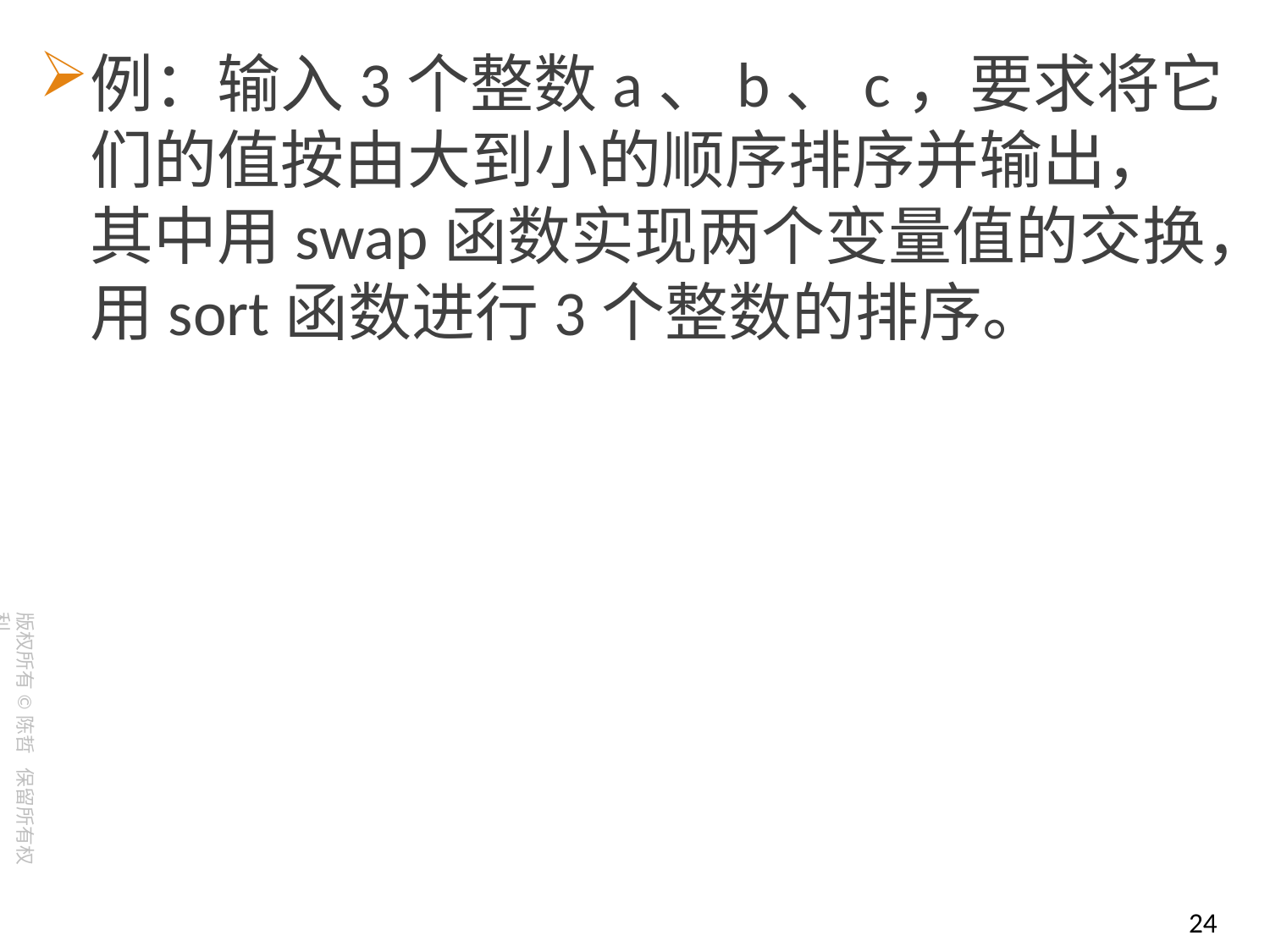

例：输入3个整数a、b、c，要求将它们的值按由大到小的顺序排序并输出，其中用swap函数实现两个变量值的交换，用sort函数进行3个整数的排序。

24